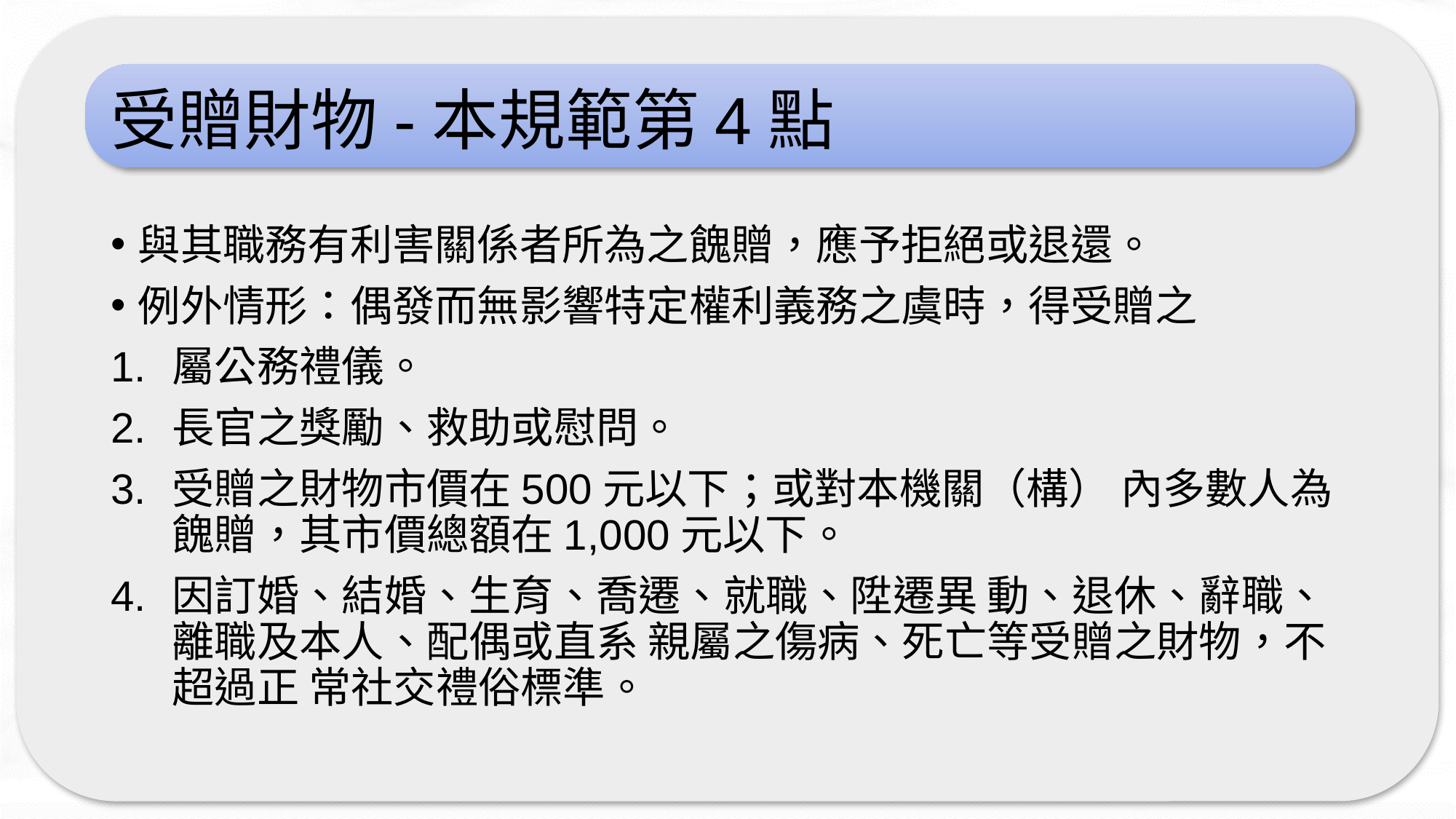

# 受贈財物-本規範第4點

與其職務有利害關係者所為之餽贈，應予拒絕或退還。
例外情形：偶發而無影響特定權利義務之虞時，得受贈之
屬公務禮儀。
長官之獎勵、救助或慰問。
受贈之財物市價在500元以下；或對本機關（構） 內多數人為餽贈，其市價總額在1,000元以下。
因訂婚、結婚、生育、喬遷、就職、陞遷異 動、退休、辭職、離職及本人、配偶或直系 親屬之傷病、死亡等受贈之財物，不超過正 常社交禮俗標準。